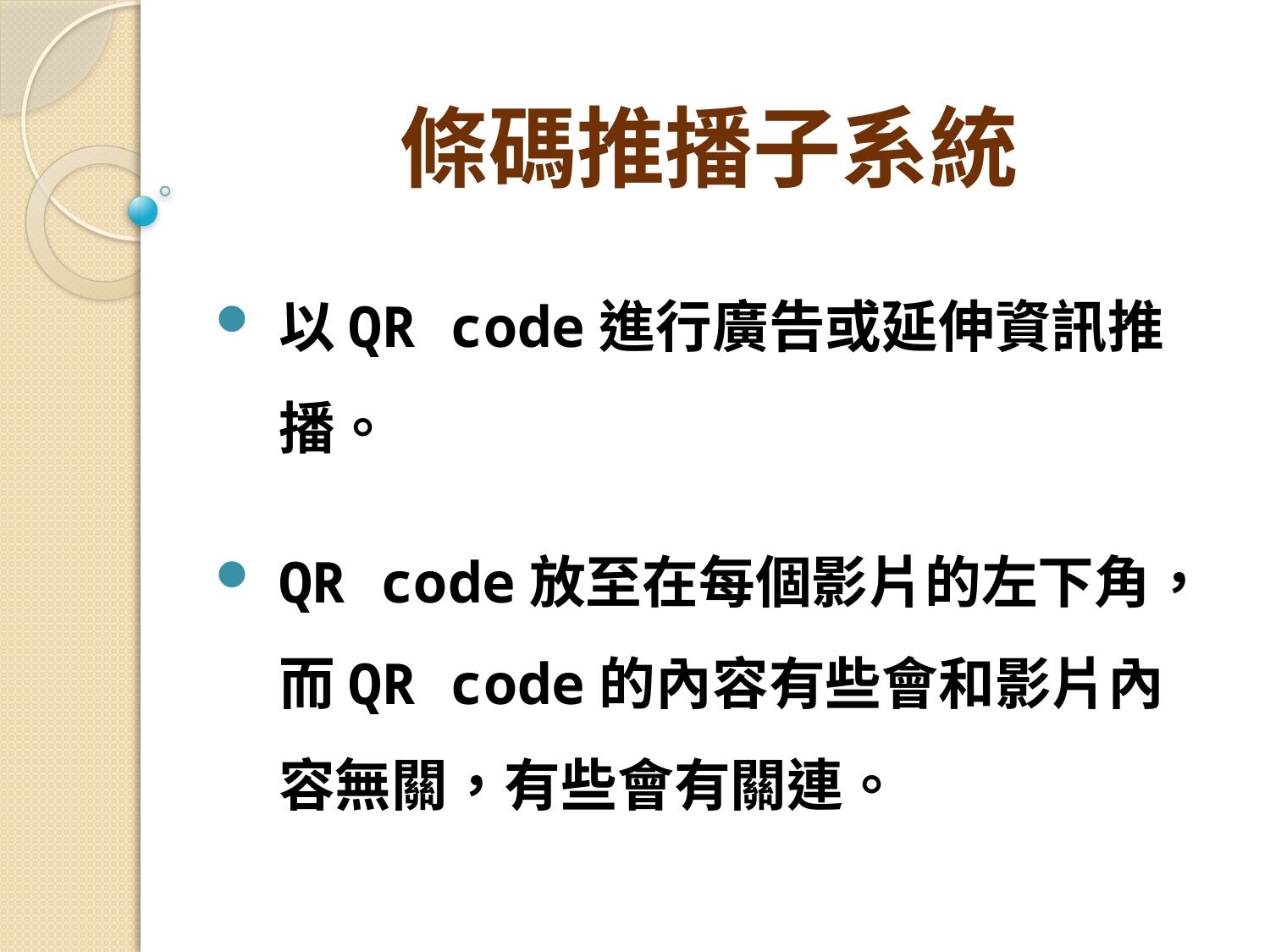

# 條碼推播子系統
以QR code進行廣告或延伸資訊推播。

QR code放至在每個影片的左下角，而QR code的內容有些會和影片內容無關，有些會有關連。